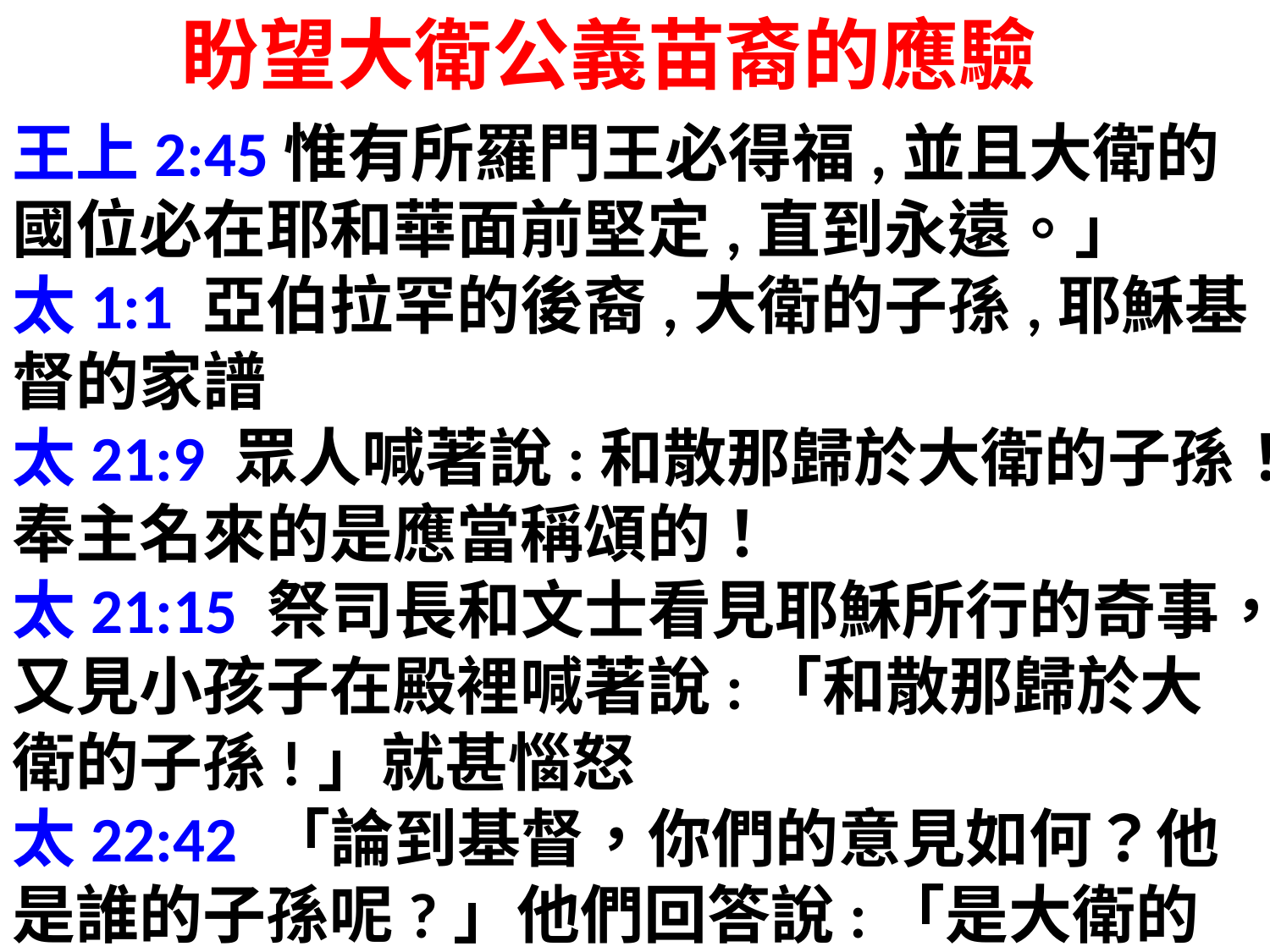

盼望大衛公義苗裔的應驗
王上2:45惟有所羅門王必得福,並且大衛的國位必在耶和華面前堅定,直到永遠。」
太1:1 亞伯拉罕的後裔,大衛的子孫,耶穌基督的家譜
太21:9 眾人喊著說:和散那歸於大衛的子孫！奉主名來的是應當稱頌的！
太21:15 祭司長和文士看見耶穌所行的奇事，又見小孩子在殿裡喊著說:「和散那歸於大衛的子孫!」就甚惱怒
太22:42 「論到基督，你們的意見如何？他是誰的子孫呢?」他們回答說:「是大衛的子孫。